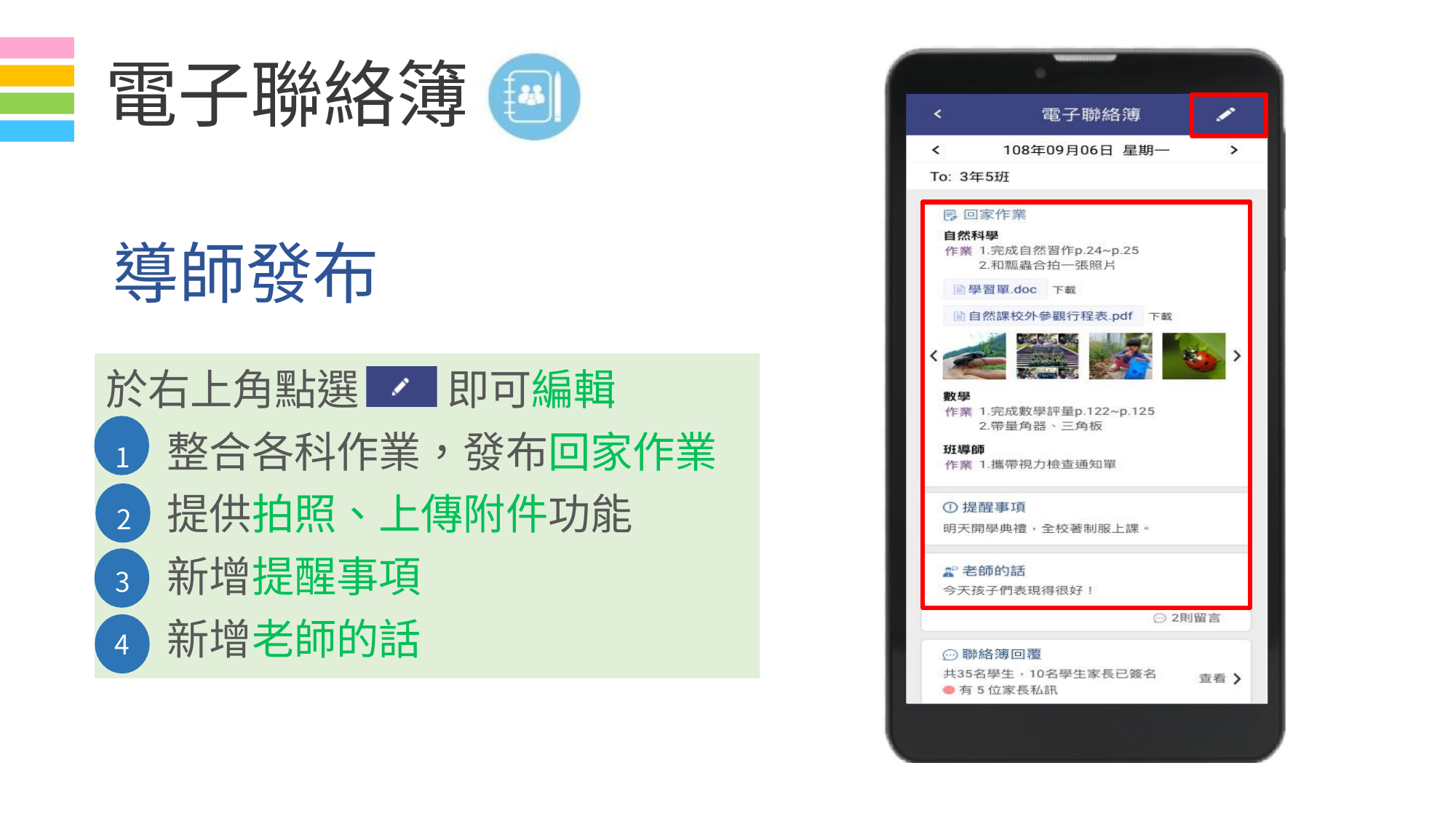

# 電子聯絡簿
導師發布
於右上角點選	即可編輯
整合各科作業，發布回家作業
提供拍照、上傳附件功能
新增提醒事項
新增老師的話

1.
2.
3.
4.